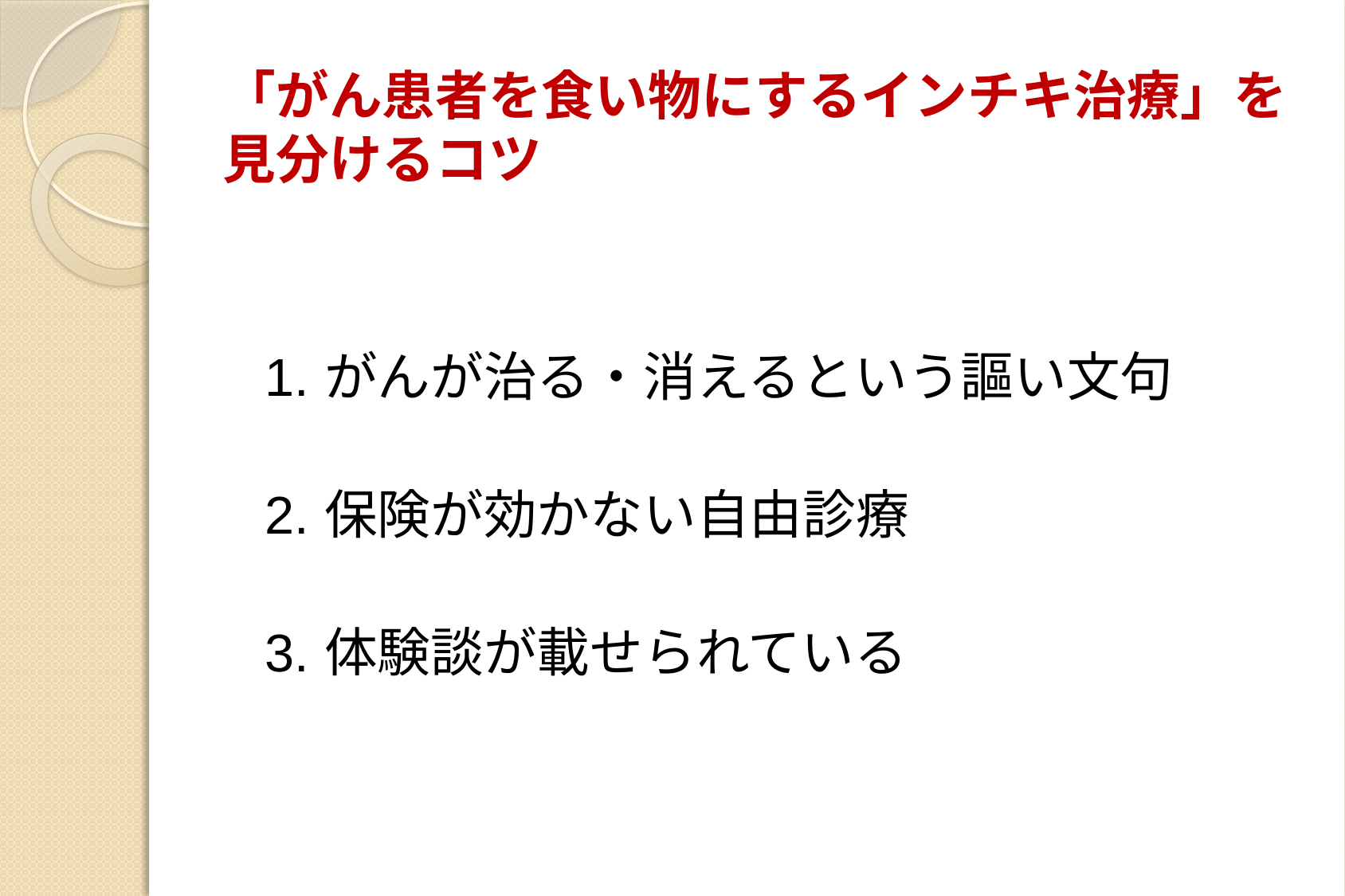

# 「がん患者を食い物にするインチキ治療」を 見分けるコツ
がんが治る・消えるという謳い文句
保険が効かない自由診療
体験談が載せられている